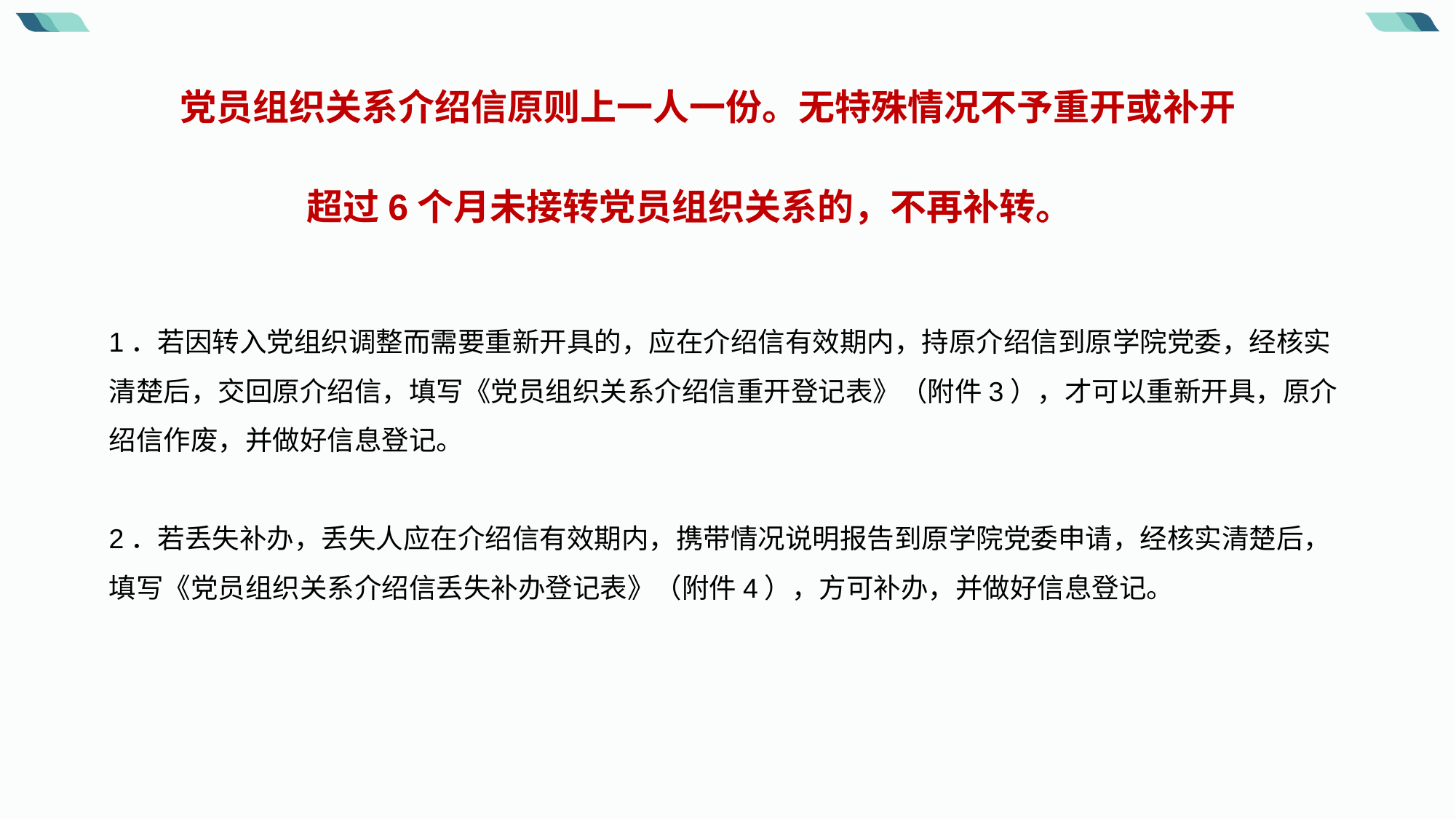

党员组织关系介绍信原则上一人一份。无特殊情况不予重开或补开
超过6个月未接转党员组织关系的，不再补转。
1．若因转入党组织调整而需要重新开具的，应在介绍信有效期内，持原介绍信到原学院党委，经核实清楚后，交回原介绍信，填写《党员组织关系介绍信重开登记表》（附件3），才可以重新开具，原介绍信作废，并做好信息登记。

2．若丢失补办，丢失人应在介绍信有效期内，携带情况说明报告到原学院党委申请，经核实清楚后，填写《党员组织关系介绍信丢失补办登记表》（附件4），方可补办，并做好信息登记。